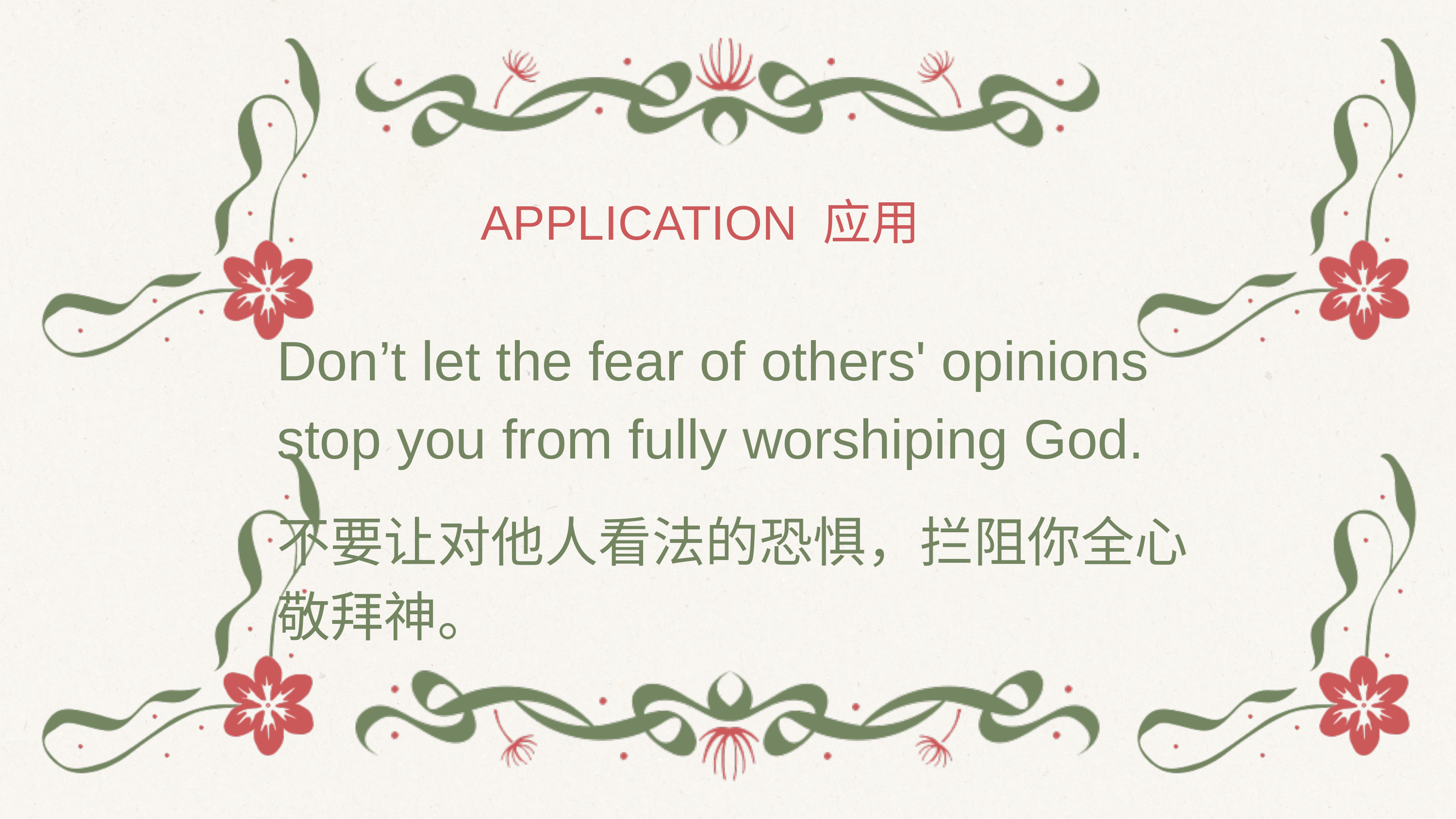

APPLICATION 应用
Don’t let the fear of others' opinions stop you from fully worshiping God.

不要让对他人看法的恐惧，拦阻你全心敬拜神。